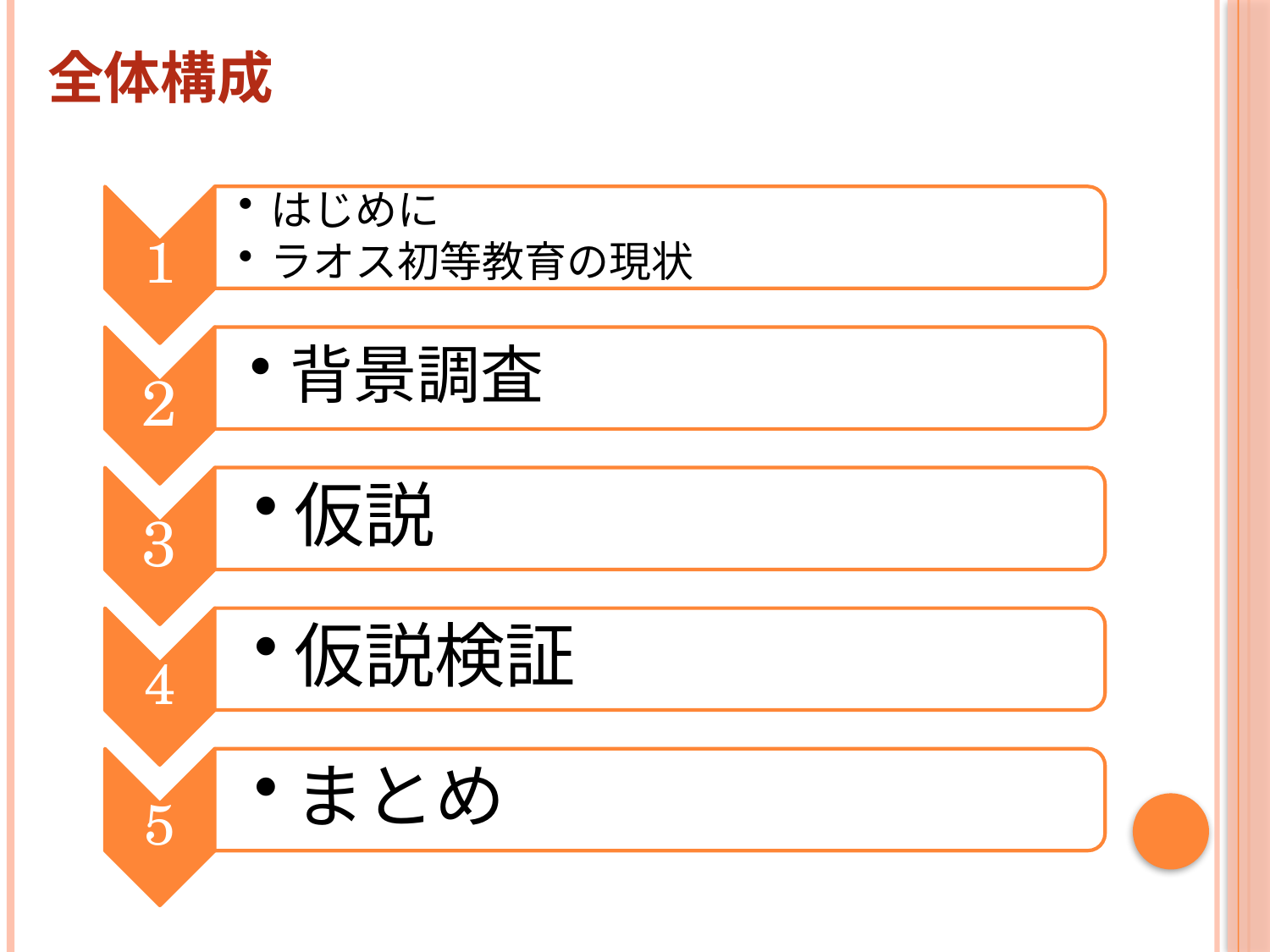

全体構成
1
はじめに
ラオス初等教育の現状
2
背景調査
3
仮説
4
仮説検証
5
まとめ